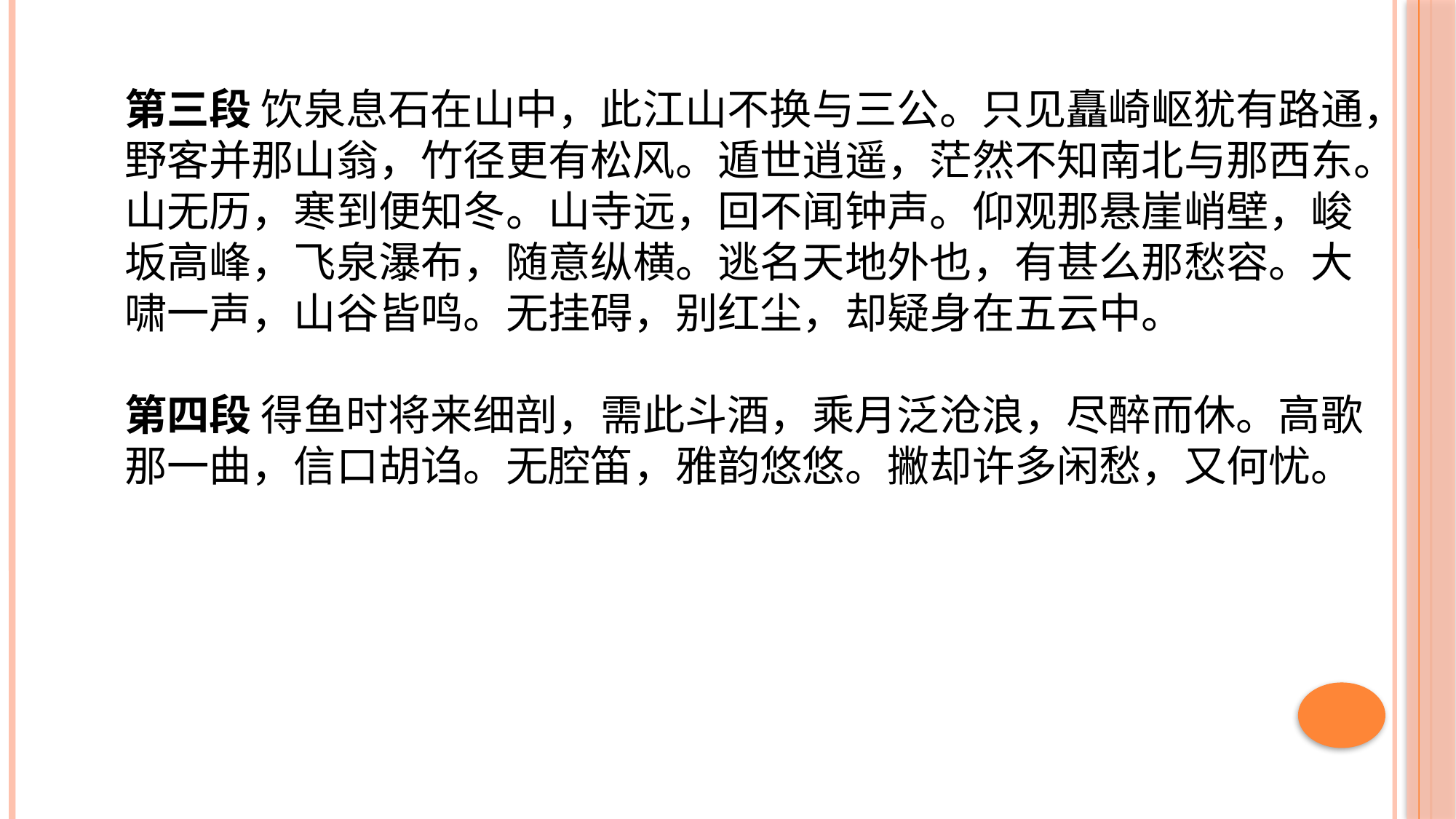

第三段 饮泉息石在山中，此江山不换与三公。只见矗崎岖犹有路通，野客并那山翁，竹径更有松风。遁世逍遥，茫然不知南北与那西东。山无历，寒到便知冬。山寺远，回不闻钟声。仰观那悬崖峭壁，峻坂高峰，飞泉瀑布，随意纵横。逃名天地外也，有甚么那愁容。大啸一声，山谷皆鸣。无挂碍，别红尘，却疑身在五云中。

第四段 得鱼时将来细剖，需此斗酒，乘月泛沧浪，尽醉而休。高歌那一曲，信口胡诌。无腔笛，雅韵悠悠。撇却许多闲愁，又何忧。